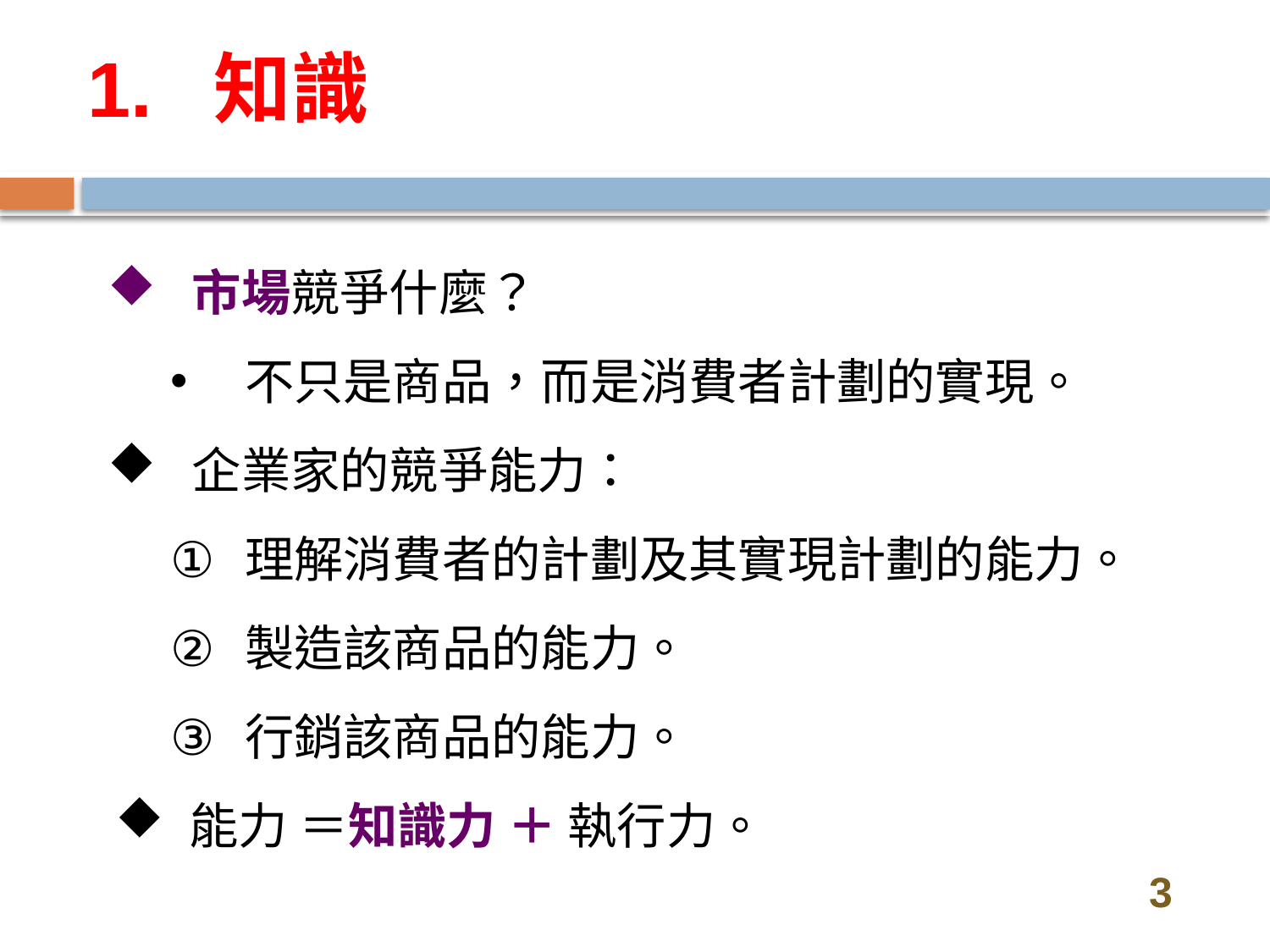

# 1.  知識
市場競爭什麼？
不只是商品，而是消費者計劃的實現。
企業家的競爭能力：
理解消費者的計劃及其實現計劃的能力。
製造該商品的能力。
行銷該商品的能力。
能力 ＝知識力 ＋ 執行力。
3